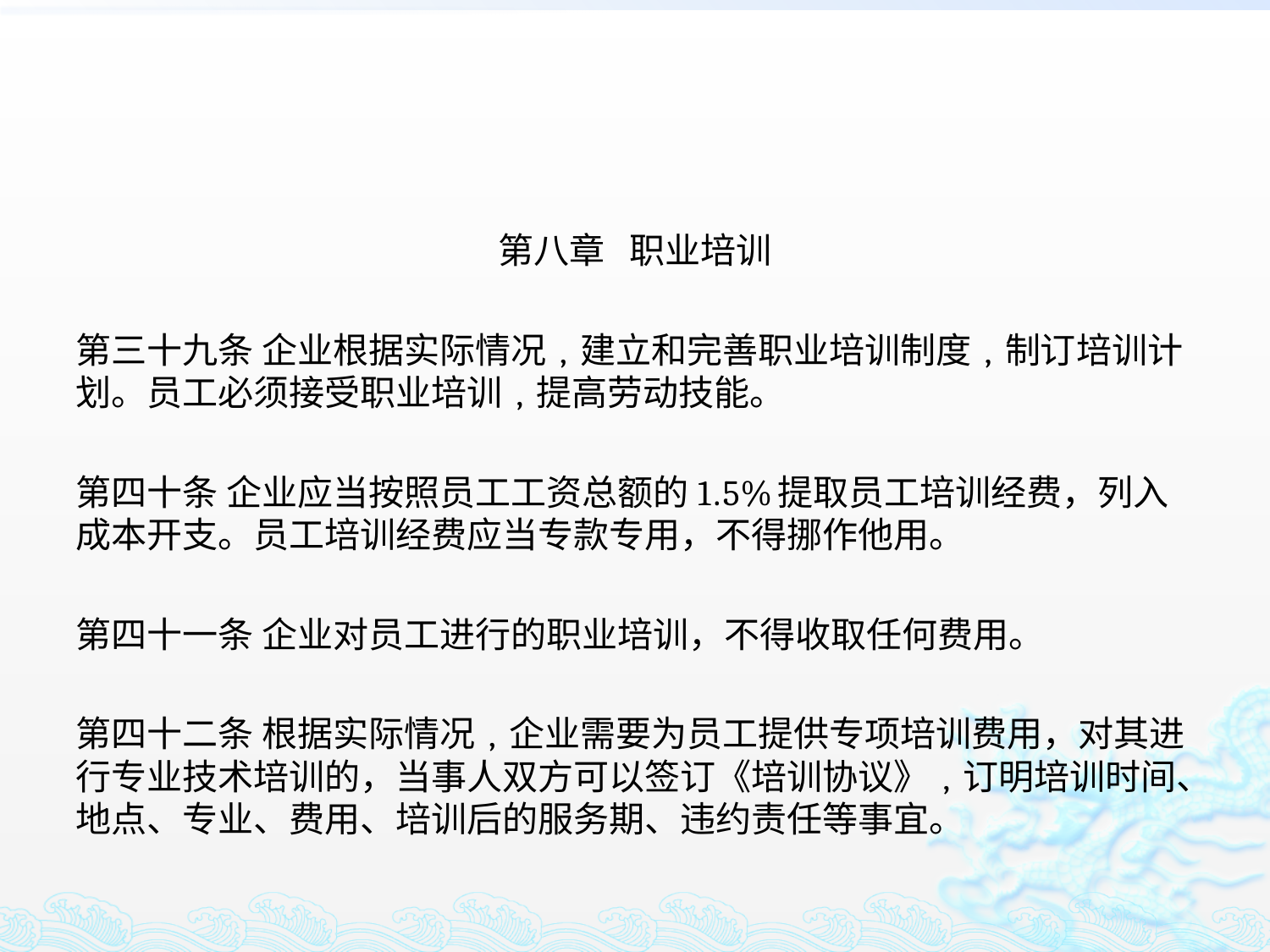

#
第八章   职业培训

第三十九条 企业根据实际情况 , 建立和完善职业培训制度 , 制订培训计划。员工必须接受职业培训 , 提高劳动技能。

第四十条 企业应当按照员工工资总额的1.5%提取员工培训经费，列入成本开支。员工培训经费应当专款专用，不得挪作他用。

第四十一条 企业对员工进行的职业培训，不得收取任何费用。

第四十二条 根据实际情况 , 企业需要为员工提供专项培训费用，对其进行专业技术培训的，当事人双方可以签订《培训协议》 , 订明培训时间、地点、专业、费用、培训后的服务期、违约责任等事宜。